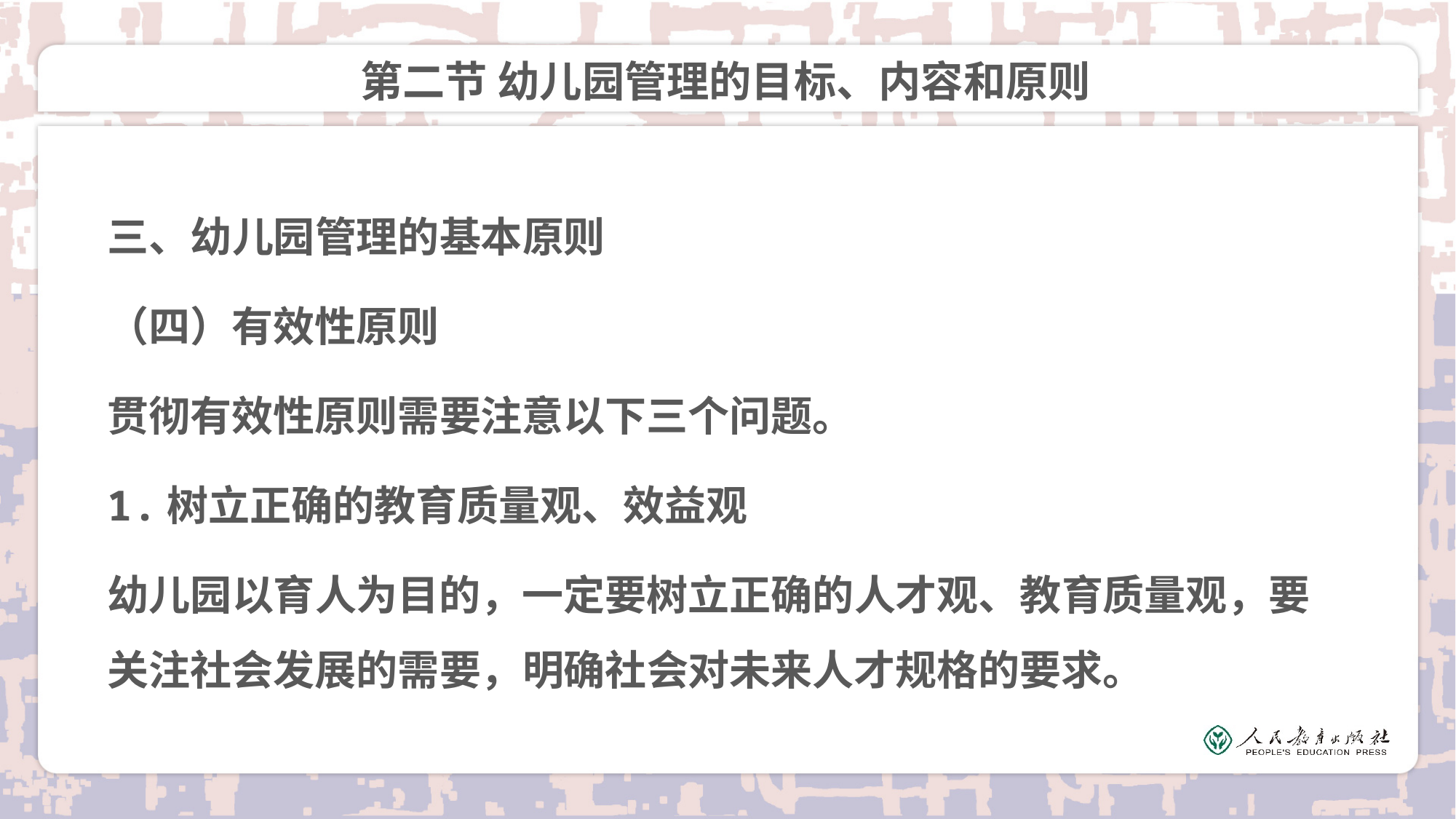

# 第二节 幼儿园管理的目标、内容和原则
三、幼儿园管理的基本原则
（四）有效性原则
贯彻有效性原则需要注意以下三个问题。
1.树立正确的教育质量观、效益观
幼儿园以育人为目的，一定要树立正确的人才观、教育质量观，要关注社会发展的需要，明确社会对未来人才规格的要求。